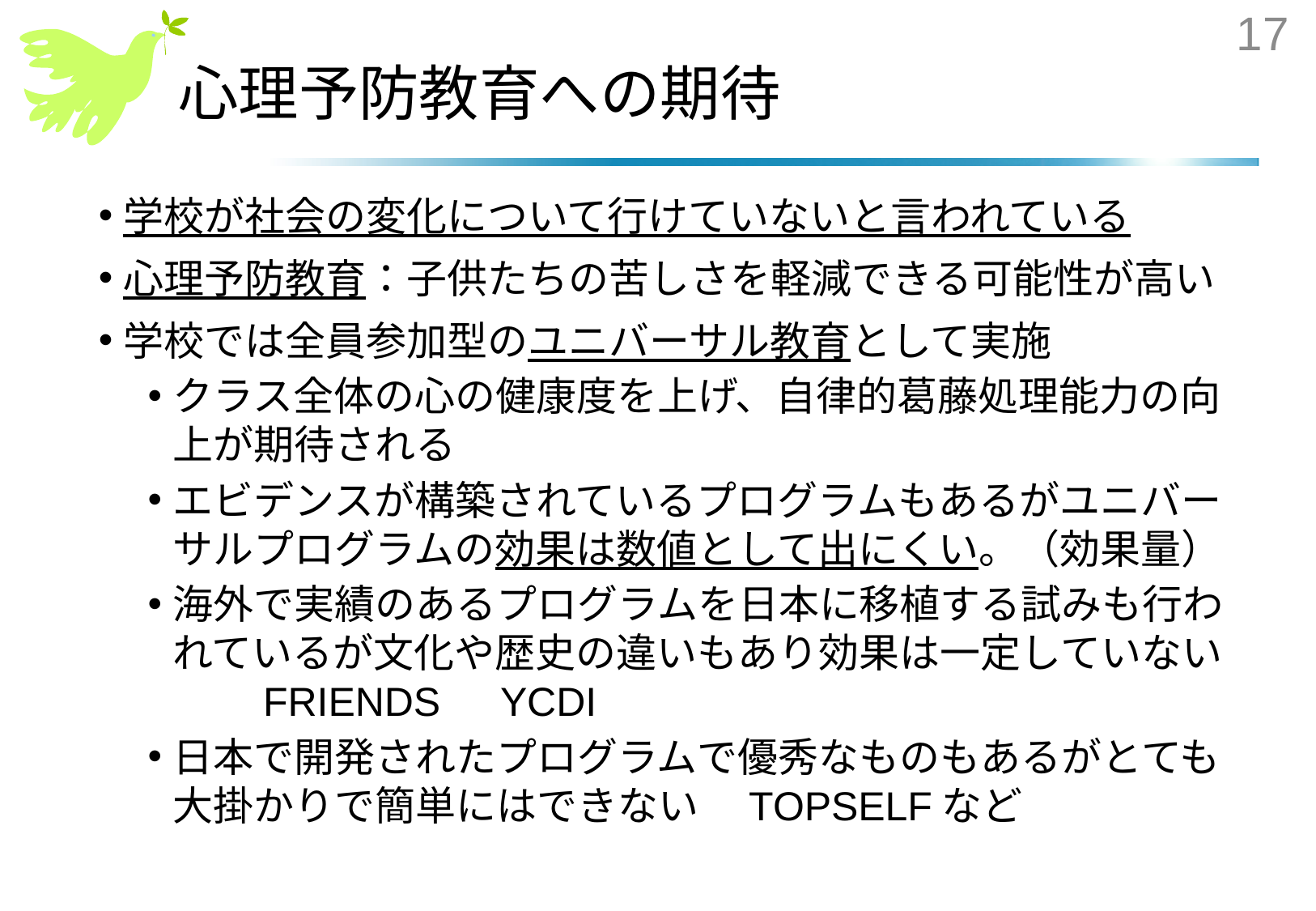

17
# 心理予防教育への期待
学校が社会の変化について行けていないと言われている
心理予防教育：子供たちの苦しさを軽減できる可能性が高い
学校では全員参加型のユニバーサル教育として実施
クラス全体の心の健康度を上げ、自律的葛藤処理能力の向上が期待される
エビデンスが構築されているプログラムもあるがユニバーサルプログラムの効果は数値として出にくい。（効果量）
海外で実績のあるプログラムを日本に移植する試みも行われているが文化や歴史の違いもあり効果は一定していない　　FRIENDS　YCDI
日本で開発されたプログラムで優秀なものもあるがとても大掛かりで簡単にはできない　TOPSELFなど